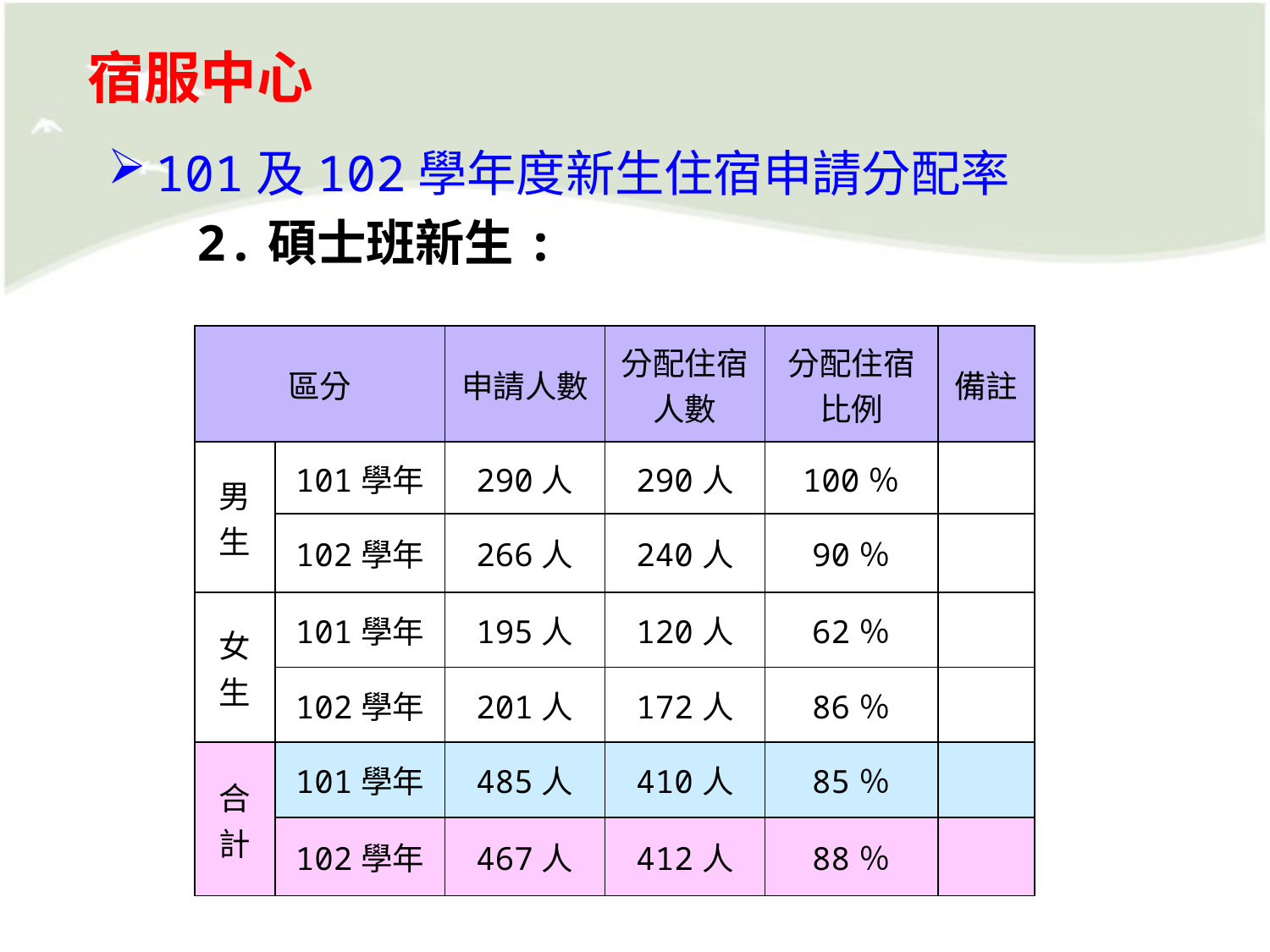

宿服中心
101及102學年度新生住宿申請分配率
   2.碩士班新生:
| 區分 |  | 申請人數 | 分配住宿 人數 | 分配住宿 比例 | 備註 |
| --- | --- | --- | --- | --- | --- |
| 男 生 | 101學年 | 290人 | 290人 | 100％ |  |
|  | 102學年 | 266人 | 240人 | 90％ |  |
| 女 生 | 101學年 | 195人 | 120人 | 62％ |  |
|  | 102學年 | 201人 | 172人 | 86％ |  |
| 合 計 | 101學年 | 485人 | 410人 | 85％ |  |
|  | 102學年 | 467人 | 412人 | 88％ |  |